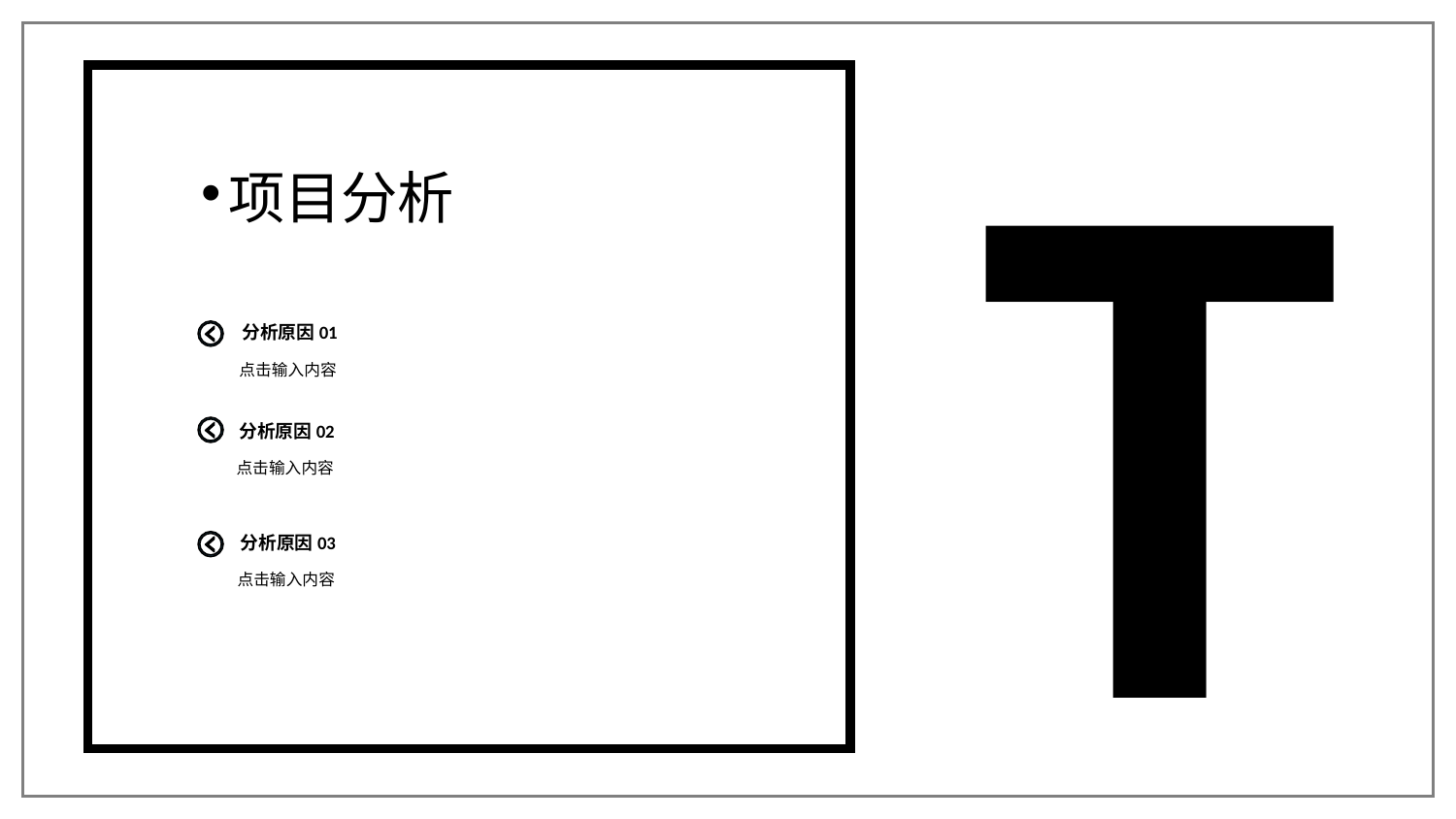

T

项目分析

分析原因01
点击输入内容

分析原因02
点击输入内容
分析原因03

点击输入内容